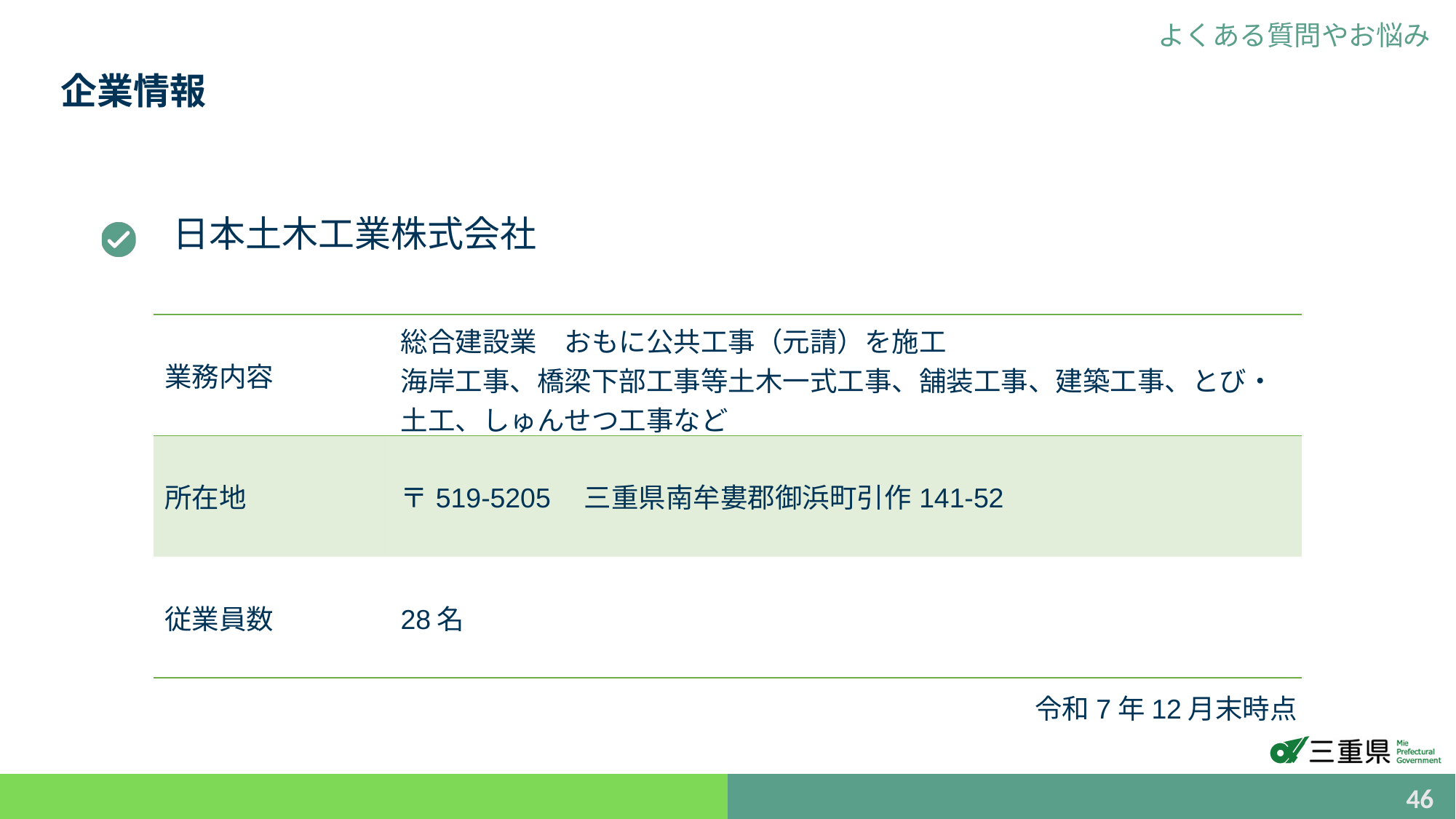

よくある質問やお悩み
企業情報
日本土木工業株式会社

| 業務内容 | 総合建設業　おもに公共工事（元請）を施工 海岸工事、橋梁下部工事等土木一式工事、舗装工事、建築工事、とび・土工、しゅんせつ工事など |
| --- | --- |
| 所在地 | 〒519-5205　三重県南牟婁郡御浜町引作141-52 |
| 従業員数 | 28名 |
令和7年12月末時点